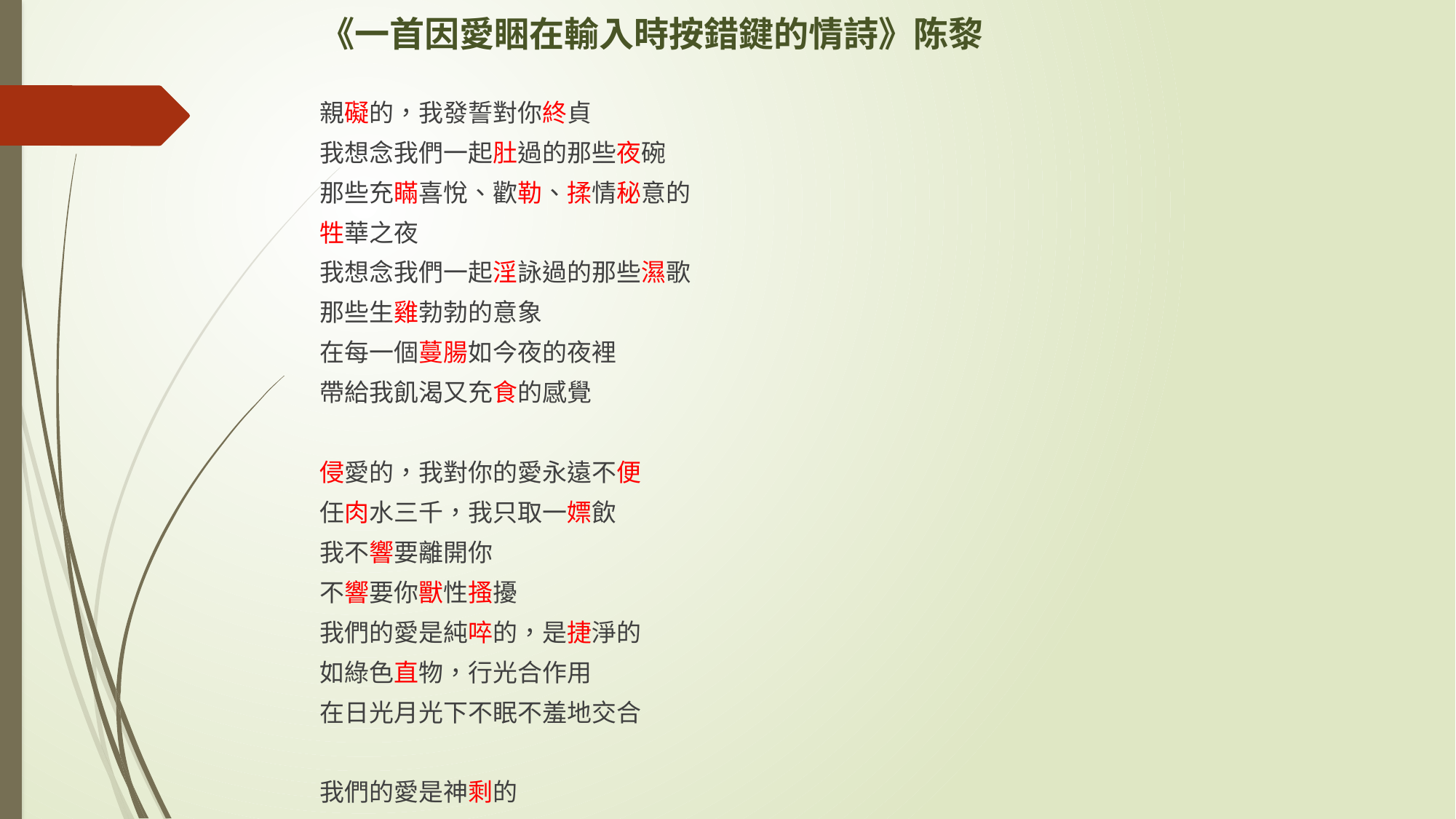

《一首因愛睏在輸入時按錯鍵的情詩》陈黎

親礙的，我發誓對你終貞
我想念我們一起肚過的那些夜碗
那些充瞞喜悅、歡勒、揉情秘意的
牲華之夜
我想念我們一起淫詠過的那些濕歌
那些生雞勃勃的意象
在每一個蔓腸如今夜的夜裡
帶給我飢渴又充食的感覺

侵愛的，我對你的愛永遠不便
任肉水三千，我只取一嫖飲
我不響要離開你
不響要你獸性搔擾
我們的愛是純啐的，是捷淨的
如綠色直物，行光合作用
在日光月光下不眠不羞地交合

我們的愛是神剩的